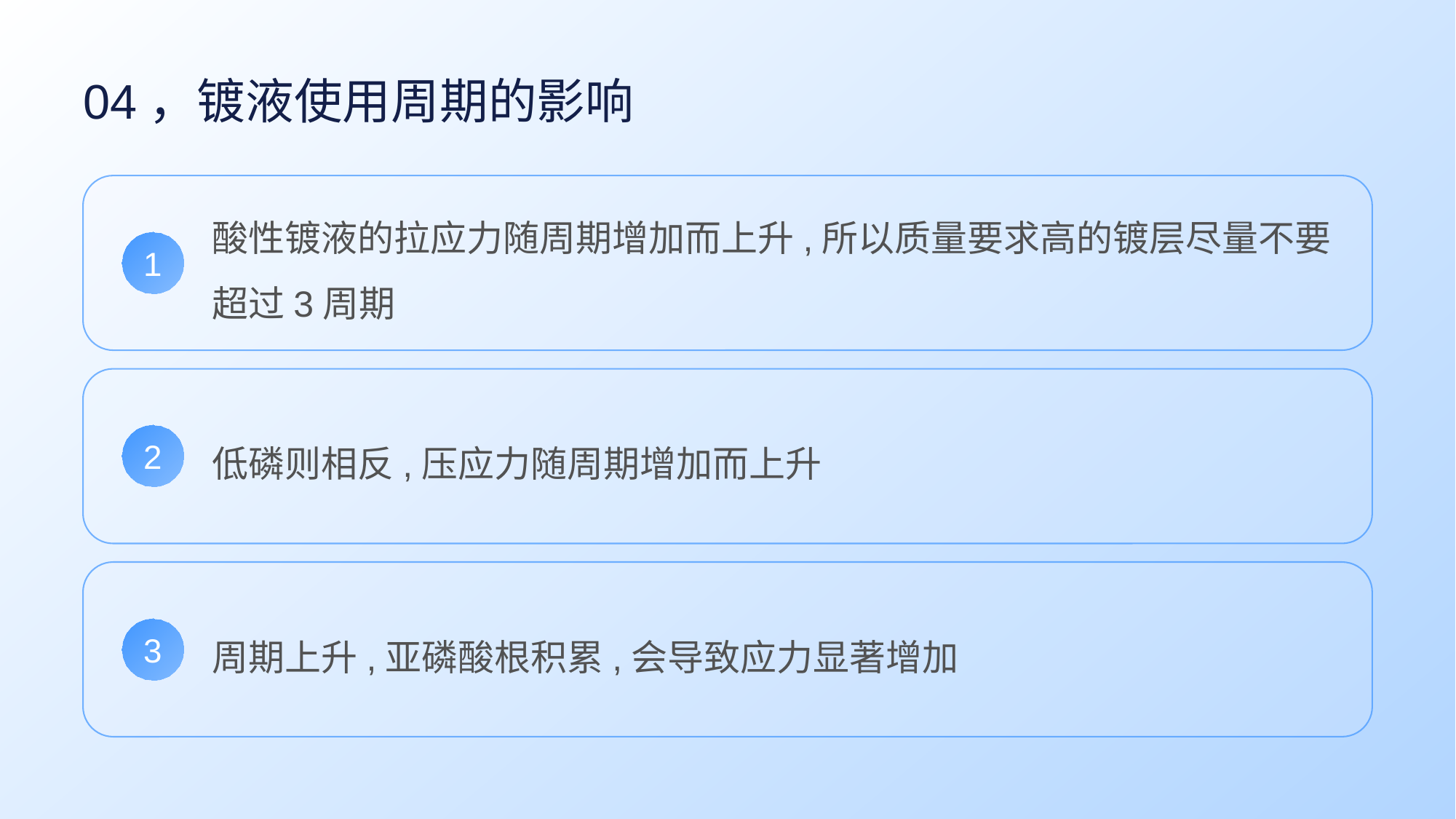

# 04，镀液使用周期的影响
酸性镀液的拉应力随周期增加而上升,所以质量要求高的镀层尽量不要超过3周期
1
低磷则相反,压应力随周期增加而上升
2
周期上升,亚磷酸根积累,会导致应力显著增加
3